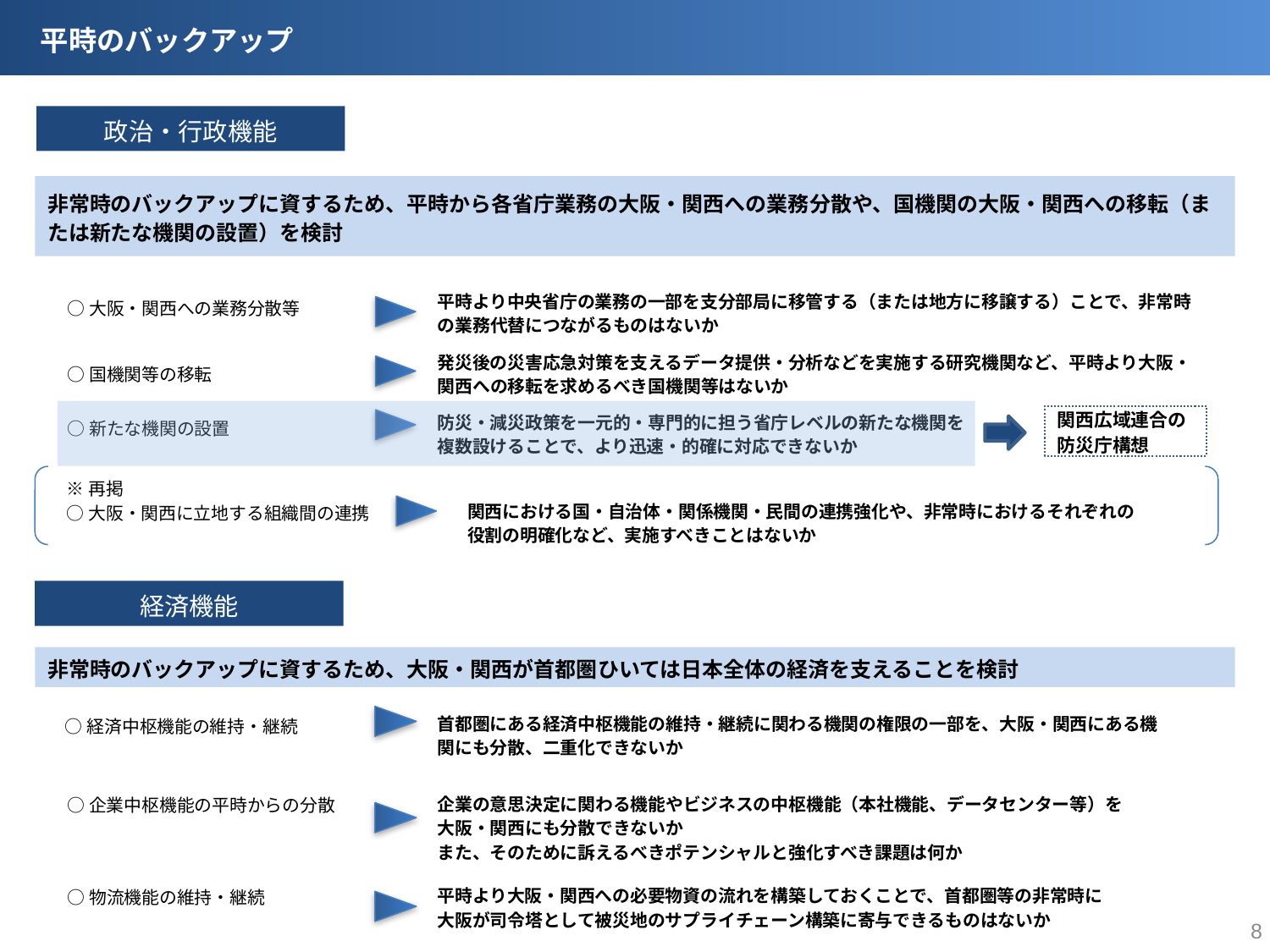

平時のバックアップ
政治・行政機能
非常時のバックアップに資するため、平時から各省庁業務の大阪・関西への業務分散や、国機関の大阪・関西への移転（または新たな機関の設置）を検討
平時より中央省庁の業務の一部を支分部局に移管する（または地方に移譲する）ことで、非常時の業務代替につながるものはないか
○大阪・関西への業務分散等

発災後の災害応急対策を支えるデータ提供・分析などを実施する研究機関など、平時より大阪・関西への移転を求めるべき国機関等はないか
○国機関等の移転

○新たな機関の設置
防災・減災政策を一元的・専門的に担う省庁レベルの新たな機関を
複数設けることで、より迅速・的確に対応できないか

関西広域連合の
防災庁構想

※再掲
○大阪・関西に立地する組織間の連携

関西における国・自治体・関係機関・民間の連携強化や、非常時におけるそれぞれの
役割の明確化など、実施すべきことはないか

経済機能
非常時のバックアップに資するため、大阪・関西が首都圏ひいては日本全体の経済を支えることを検討
首都圏にある経済中枢機能の維持・継続に関わる機関の権限の一部を、大阪・関西にある機関にも分散、二重化できないか

○経済中枢機能の維持・継続
○企業中枢機能の平時からの分散
企業の意思決定に関わる機能やビジネスの中枢機能（本社機能、データセンター等）を
大阪・関西にも分散できないか
また、そのために訴えるべきポテンシャルと強化すべき課題は何か

平時より大阪・関西への必要物資の流れを構築しておくことで、首都圏等の非常時に
大阪が司令塔として被災地のサプライチェーン構築に寄与できるものはないか
○物流機能の維持・継続

8